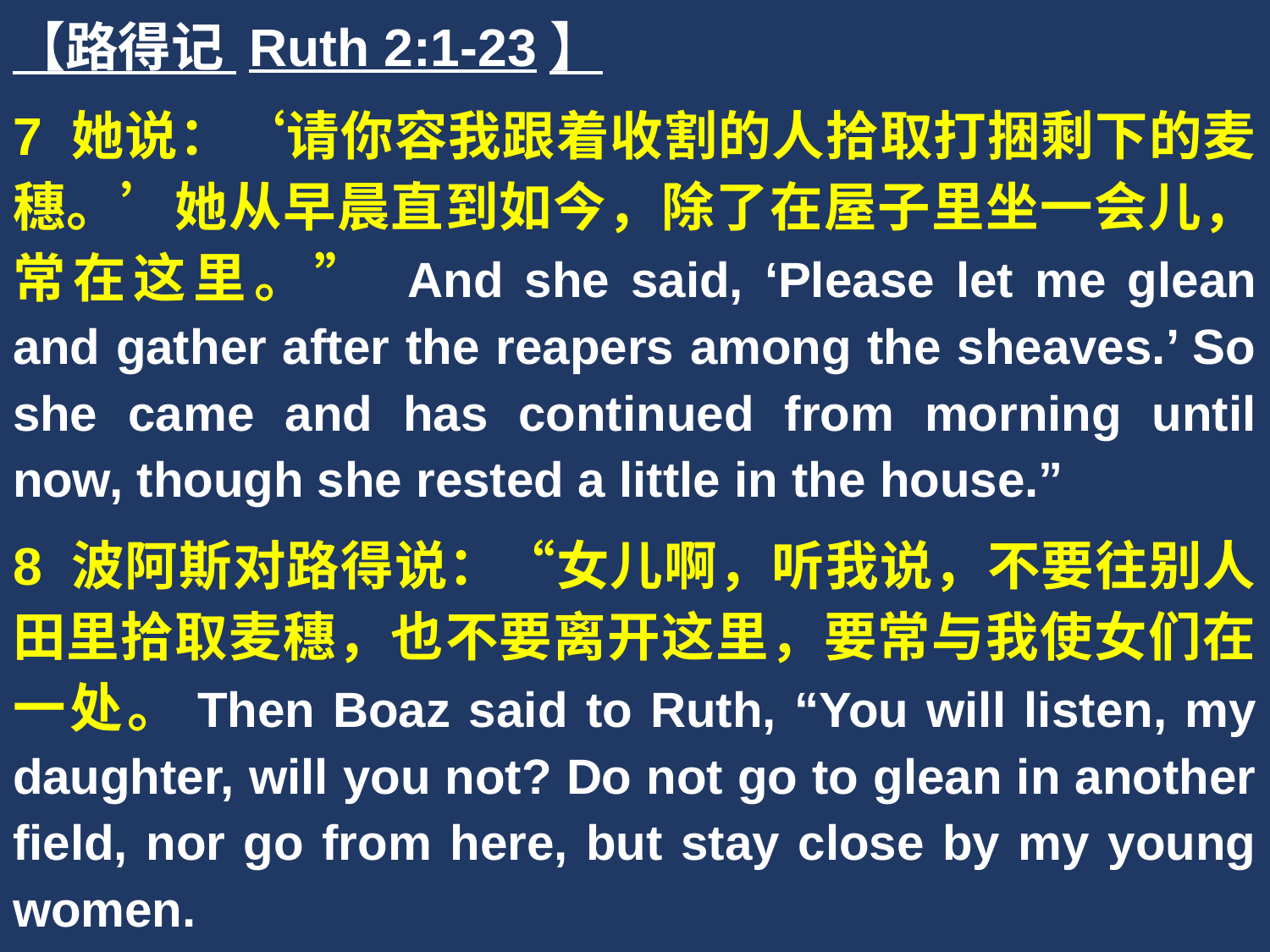

【路得记 Ruth 2:1-23】
7 她说：‘请你容我跟着收割的人拾取打捆剩下的麦穗。’她从早晨直到如今，除了在屋子里坐一会儿，常在这里。” And she said, ‘Please let me glean and gather after the reapers among the sheaves.’ So she came and has continued from morning until now, though she rested a little in the house.”
8 波阿斯对路得说：“女儿啊，听我说，不要往别人田里拾取麦穗，也不要离开这里，要常与我使女们在一处。Then Boaz said to Ruth, “You will listen, my daughter, will you not? Do not go to glean in another field, nor go from here, but stay close by my young women.